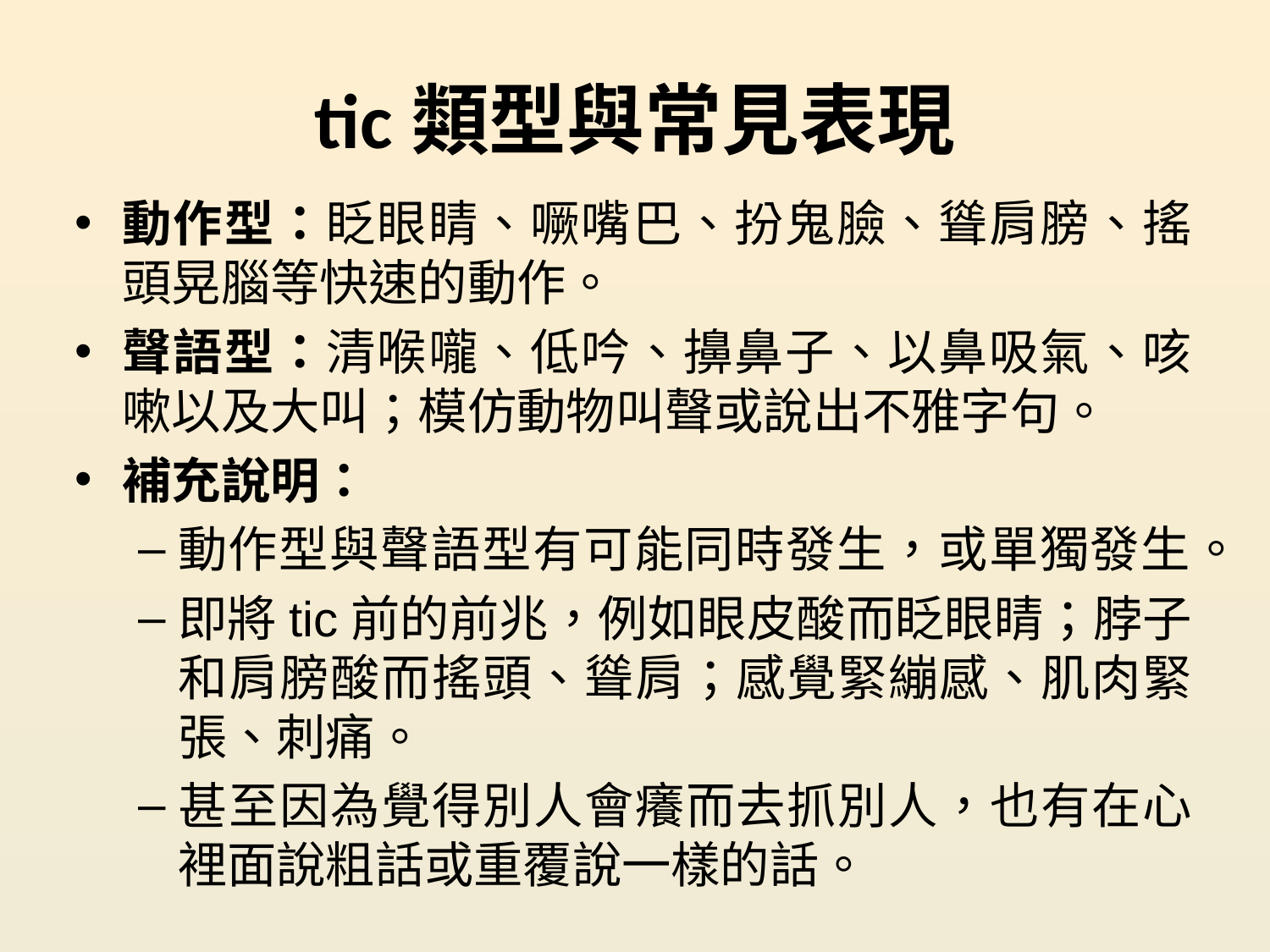

# tic類型與常見表現
動作型：眨眼睛、噘嘴巴、扮鬼臉、聳肩膀、搖頭晃腦等快速的動作。
聲語型：清喉嚨、低吟、擤鼻子、以鼻吸氣、咳嗽以及大叫；模仿動物叫聲或說出不雅字句。
補充說明：
動作型與聲語型有可能同時發生，或單獨發生。
即將tic前的前兆，例如眼皮酸而眨眼睛；脖子和肩膀酸而搖頭、聳肩；感覺緊繃感、肌肉緊張、刺痛。
甚至因為覺得別人會癢而去抓別人，也有在心裡面說粗話或重覆說一樣的話。